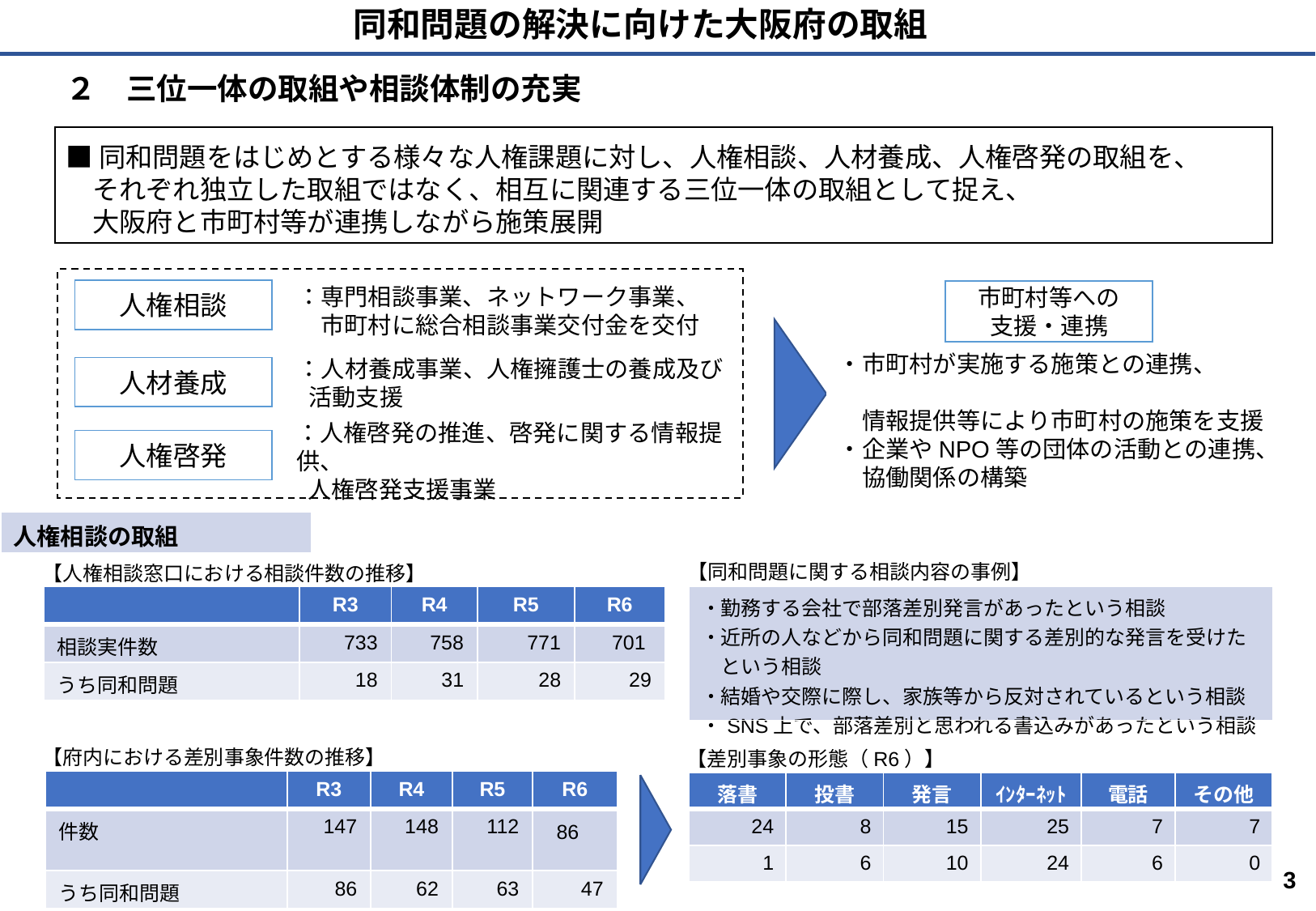

同和問題の解決に向けた大阪府の取組

２　三位一体の取組や相談体制の充実

■同和問題をはじめとする様々な人権課題に対し、人権相談、人材養成、人権啓発の取組を、
　それぞれ独立した取組ではなく、相互に関連する三位一体の取組として捉え、
　大阪府と市町村等が連携しながら施策展開

：専門相談事業、ネットワーク事業、
　市町村に総合相談事業交付金を交付

人権相談
市町村等への
支援・連携
：人材養成事業、人権擁護士の養成及び
活動支援
・市町村が実施する施策との連携、
　情報提供等により市町村の施策を支援
・企業やNPO等の団体の活動との連携、
　協働関係の構築
人材養成

：人権啓発の推進、啓発に関する情報提供、
人権啓発支援事業
人権啓発
| 人権相談の取組 |
| --- |
【同和問題に関する相談内容の事例】
【人権相談窓口における相談件数の推移】
| ・勤務する会社で部落差別発言があったという相談 ・近所の人などから同和問題に関する差別的な発言を受けた 　という相談 ・結婚や交際に際し、家族等から反対されているという相談 ・SNS上で、部落差別と思われる書込みがあったという相談 |
| --- |
|  | R3 | R4 | R5 | R6 |
| --- | --- | --- | --- | --- |
| 相談実件数 | 733 | 758 | 771 | 701 |
| うち同和問題 | 18 | 31 | 28 | 29 |
【府内における差別事象件数の推移】

【差別事象の形態（R6）】
|  | R3 | R4 | R5 | R6 |
| --- | --- | --- | --- | --- |
| 件数 | 147 | 148 | 112 | 86 |
| うち同和問題 | 86 | 62 | 63 | 47 |
| 落書 | 投書 | 発言 | ｲﾝﾀｰﾈｯﾄ | 電話 | その他 |
| --- | --- | --- | --- | --- | --- |
| 24 | 8 | 15 | 25 | 7 | 7 |
| 1 | 6 | 10 | 24 | 6 | 0 |

3